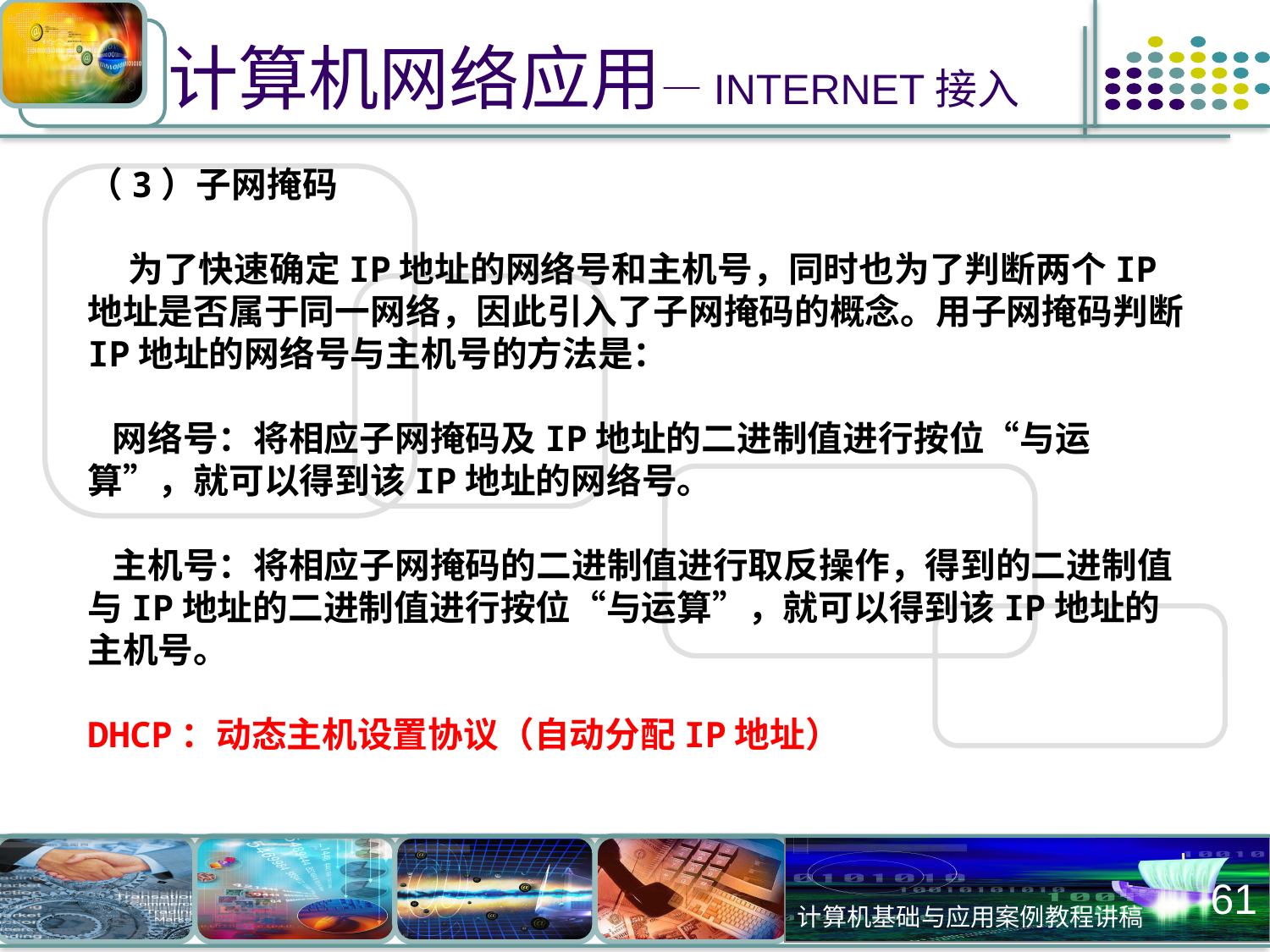

# 计算机网络应用—INTERNET接入
（3）子网掩码
    为了快速确定IP地址的网络号和主机号，同时也为了判断两个IP地址是否属于同一网络，因此引入了子网掩码的概念。用子网掩码判断IP地址的网络号与主机号的方法是：
  网络号：将相应子网掩码及IP地址的二进制值进行按位“与运算”，就可以得到该IP地址的网络号。
  主机号：将相应子网掩码的二进制值进行取反操作，得到的二进制值与IP地址的二进制值进行按位“与运算”，就可以得到该IP地址的主机号。
DHCP：动态主机设置协议（自动分配IP地址）

61